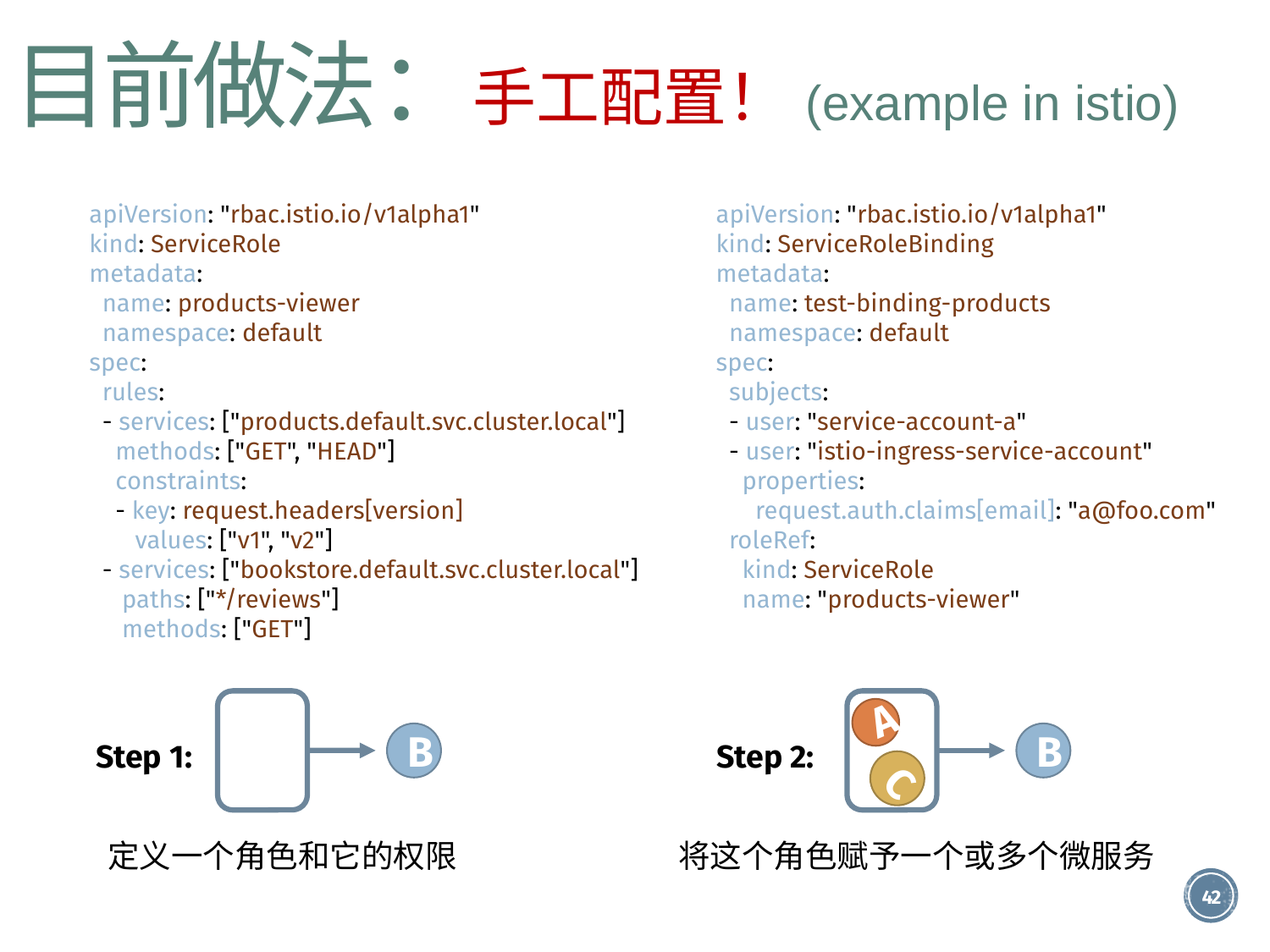

目前做法：手工配置！(example in istio)
apiVersion: "rbac.istio.io/v1alpha1"
kind: ServiceRole
metadata:
  name: products-viewer
  namespace: default
spec:
  rules:
  - services: ["products.default.svc.cluster.local"]
    methods: ["GET", "HEAD"]
    constraints:
    - key: request.headers[version]
       values: ["v1", "v2"]
  - services: ["bookstore.default.svc.cluster.local"]
     paths: ["*/reviews"]
     methods: ["GET"]
apiVersion: "rbac.istio.io/v1alpha1"
kind: ServiceRoleBinding
metadata:
  name: test-binding-products
  namespace: default
spec:
  subjects:
  - user: "service-account-a"
  - user: "istio-ingress-service-account"
    properties:
      request.auth.claims[email]: "a@foo.com"
  roleRef:
    kind: ServiceRole
    name: "products-viewer"

B
Step 1:

A
B
Step 2:
C
定义一个角色和它的权限
将这个角色赋予一个或多个微服务
42